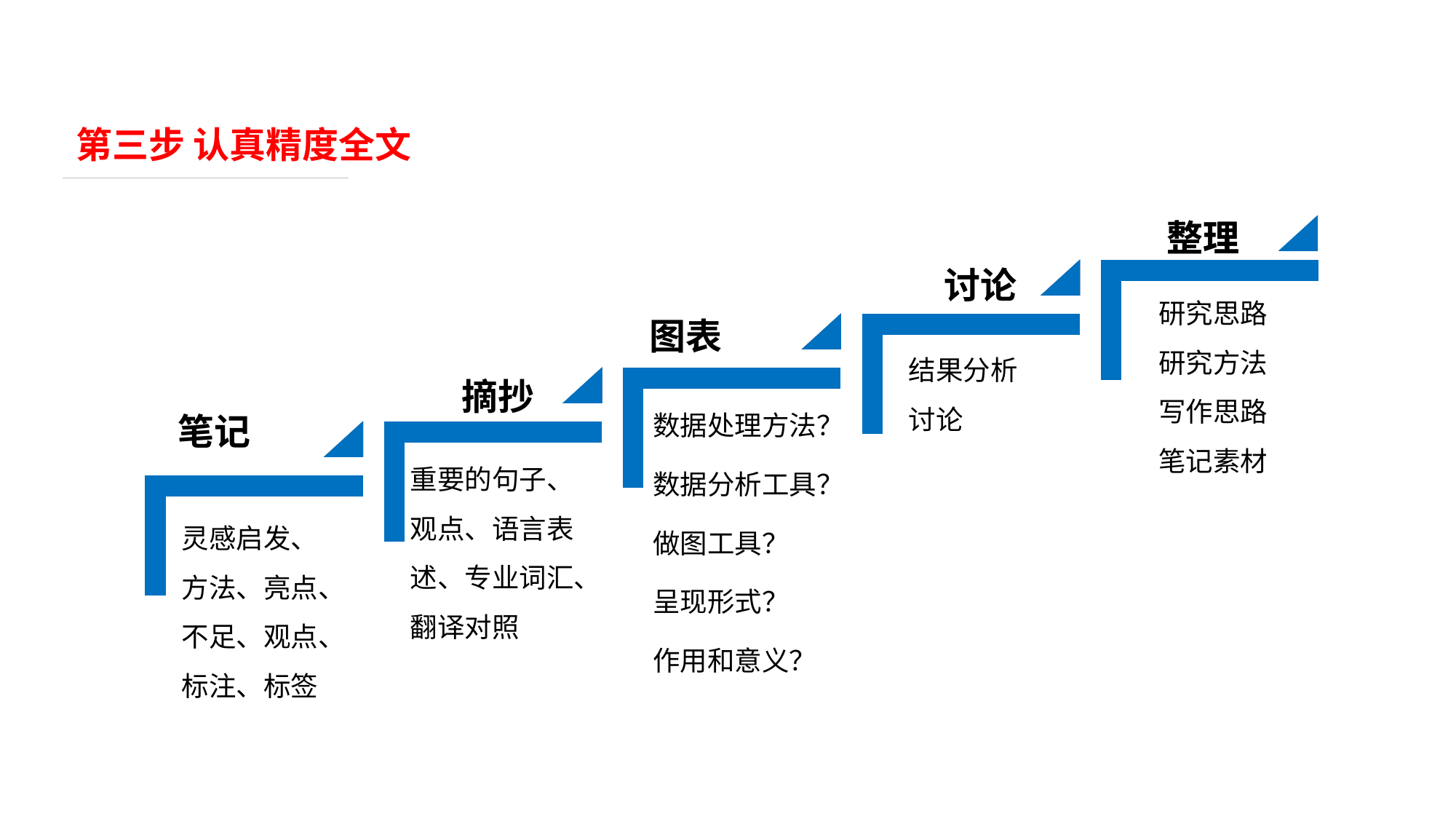

第三步 认真精度全文
整理
整理

讨论

研究思路
研究方法
写作思路
笔记素材

图表

结果分析
讨论

摘抄

数据处理方法？
数据分析工具？
做图工具？
呈现形式？
作用和意义？
笔记

重要的句子、观点、语言表述、专业词汇、翻译对照
灵感启发、方法、亮点、不足、观点、标注、标签